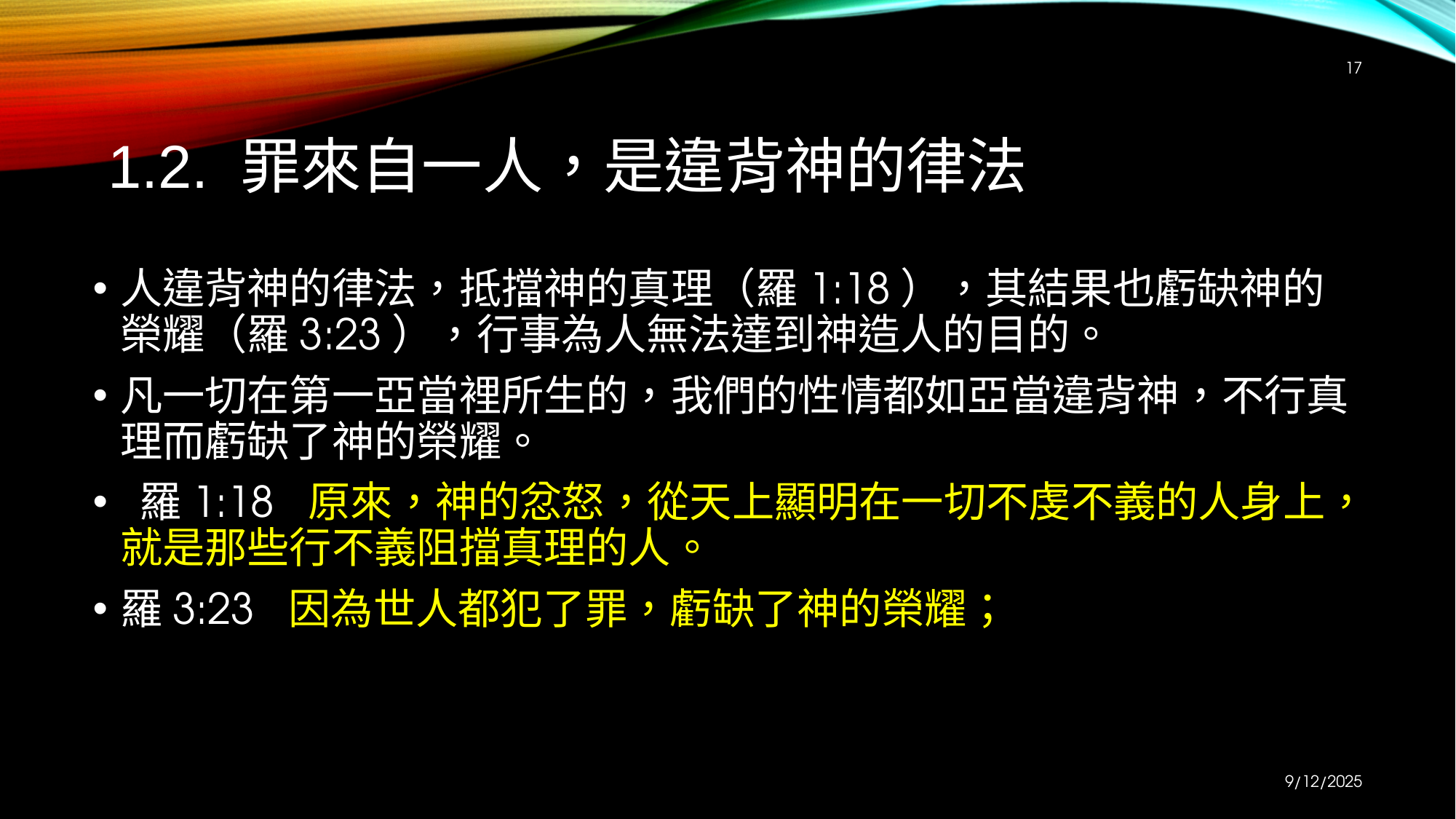

17
# 1.2. 罪來自一人，是違背神的律法
人違背神的律法，抵擋神的真理（羅1:18），其結果也虧缺神的榮耀（羅3:23），行事為人無法達到神造人的目的。
凡一切在第一亞當裡所生的，我們的性情都如亞當違背神，不行真理而虧缺了神的榮耀。
 羅1:18  原來，神的忿怒，從天上顯明在一切不虔不義的人身上，就是那些行不義阻擋真理的人。
羅3:23  因為世人都犯了罪，虧缺了神的榮耀；
9/12/2025